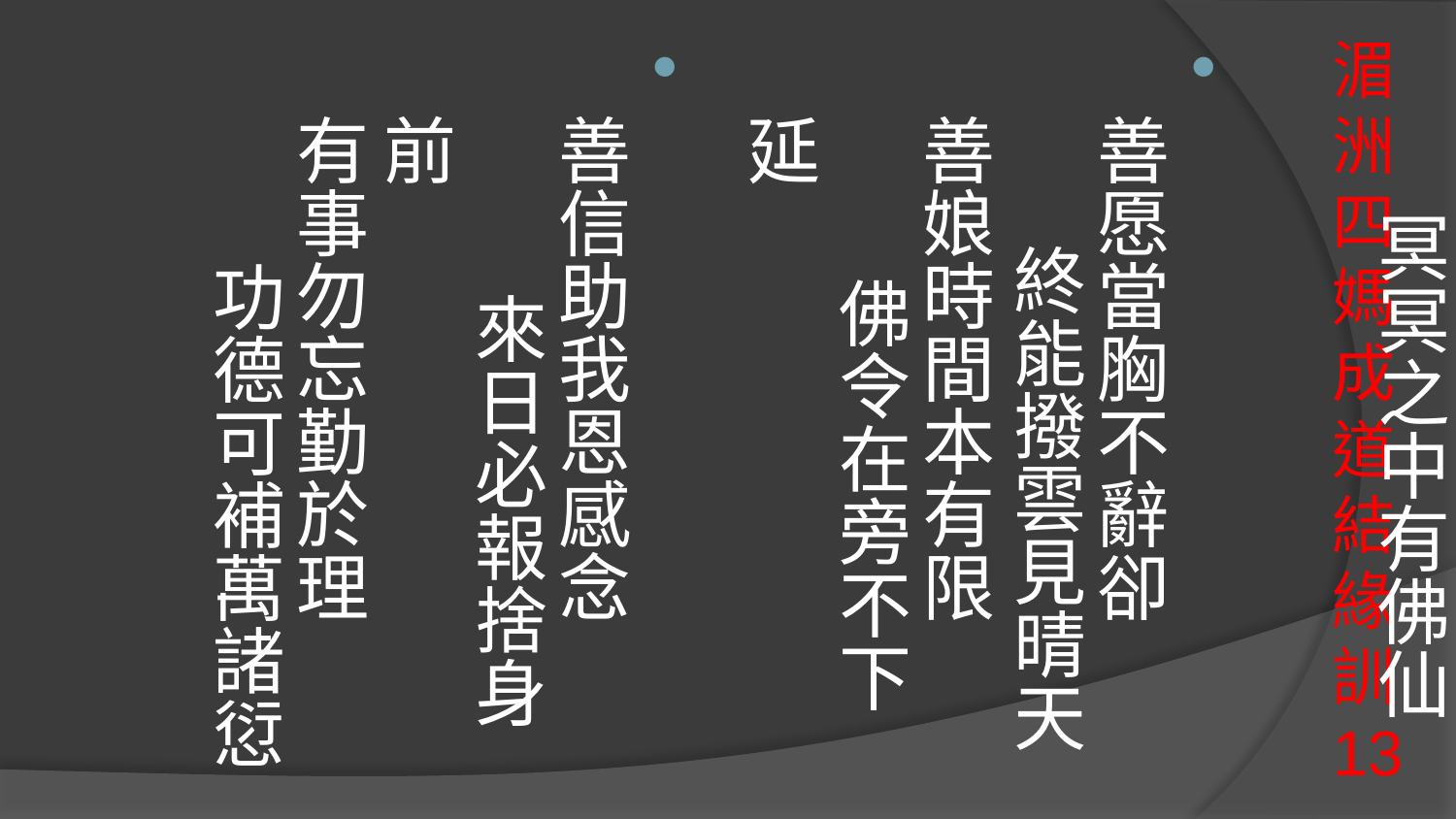

# 湄洲四媽成道結緣訓13
富貴浮雲心不究　　                    養身迴光跬步前
大難何愁魔來考　　       冥冥之中有佛仙
善愿當胸不辭卻　　         終能撥雲見晴天
善娘時間本有限　　           佛令在旁不下延
善信助我恩感念　　            來日必報捨身前
有事勿忘勤於理　　          功德可補萬諸愆